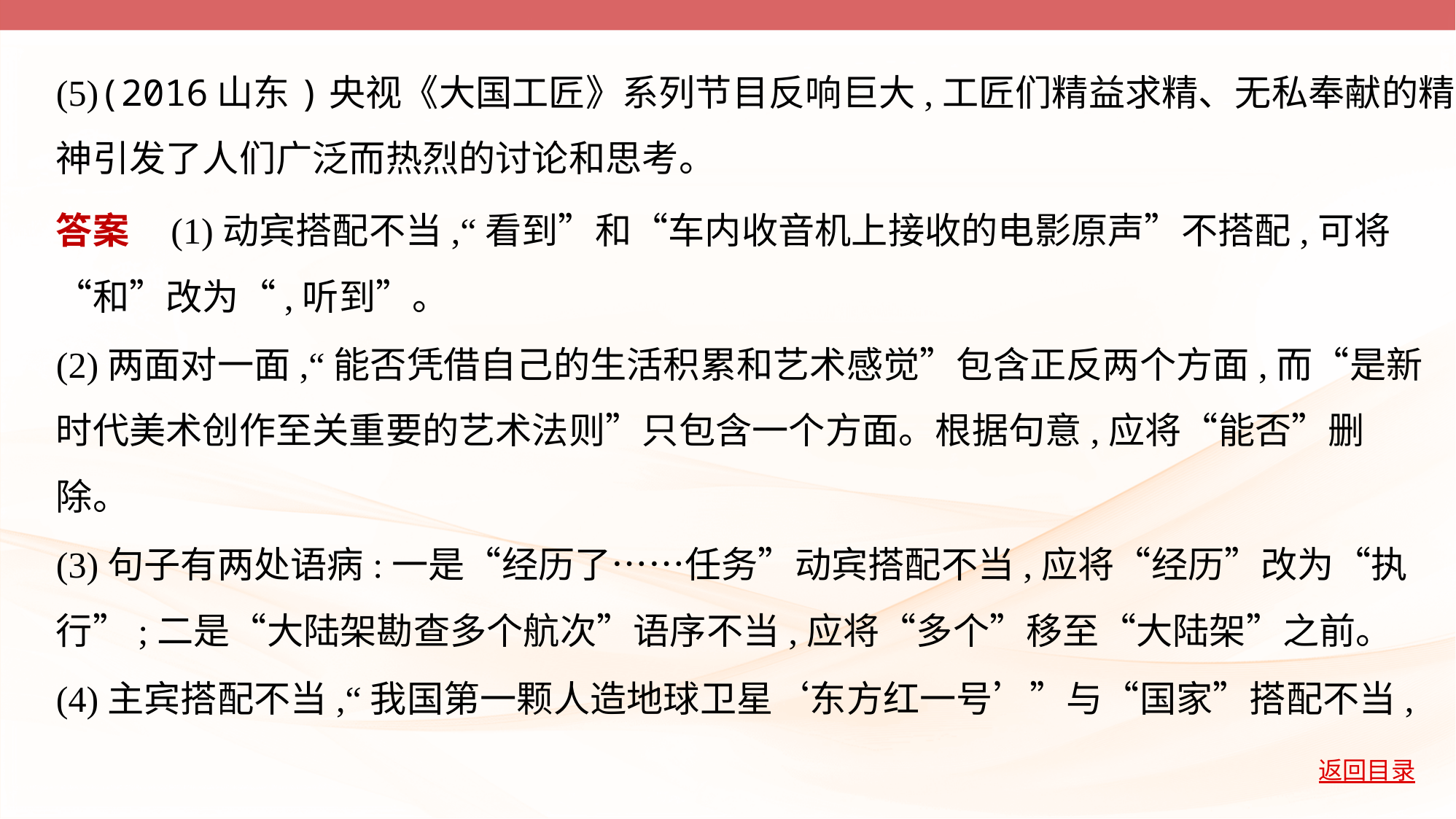

(5)(2016山东)央视《大国工匠》系列节目反响巨大,工匠们精益求精、无私奉献的精
神引发了人们广泛而热烈的讨论和思考。
答案    (1)动宾搭配不当,“看到”和“车内收音机上接收的电影原声”不搭配,可将
“和”改为“,听到”。
(2)两面对一面,“能否凭借自己的生活积累和艺术感觉”包含正反两个方面,而“是新
时代美术创作至关重要的艺术法则”只包含一个方面。根据句意,应将“能否”删
除。
(3)句子有两处语病:一是“经历了……任务”动宾搭配不当,应将“经历”改为“执
行”;二是“大陆架勘查多个航次”语序不当,应将“多个”移至“大陆架”之前。
(4)主宾搭配不当,“我国第一颗人造地球卫星‘东方红一号’”与“国家”搭配不当,